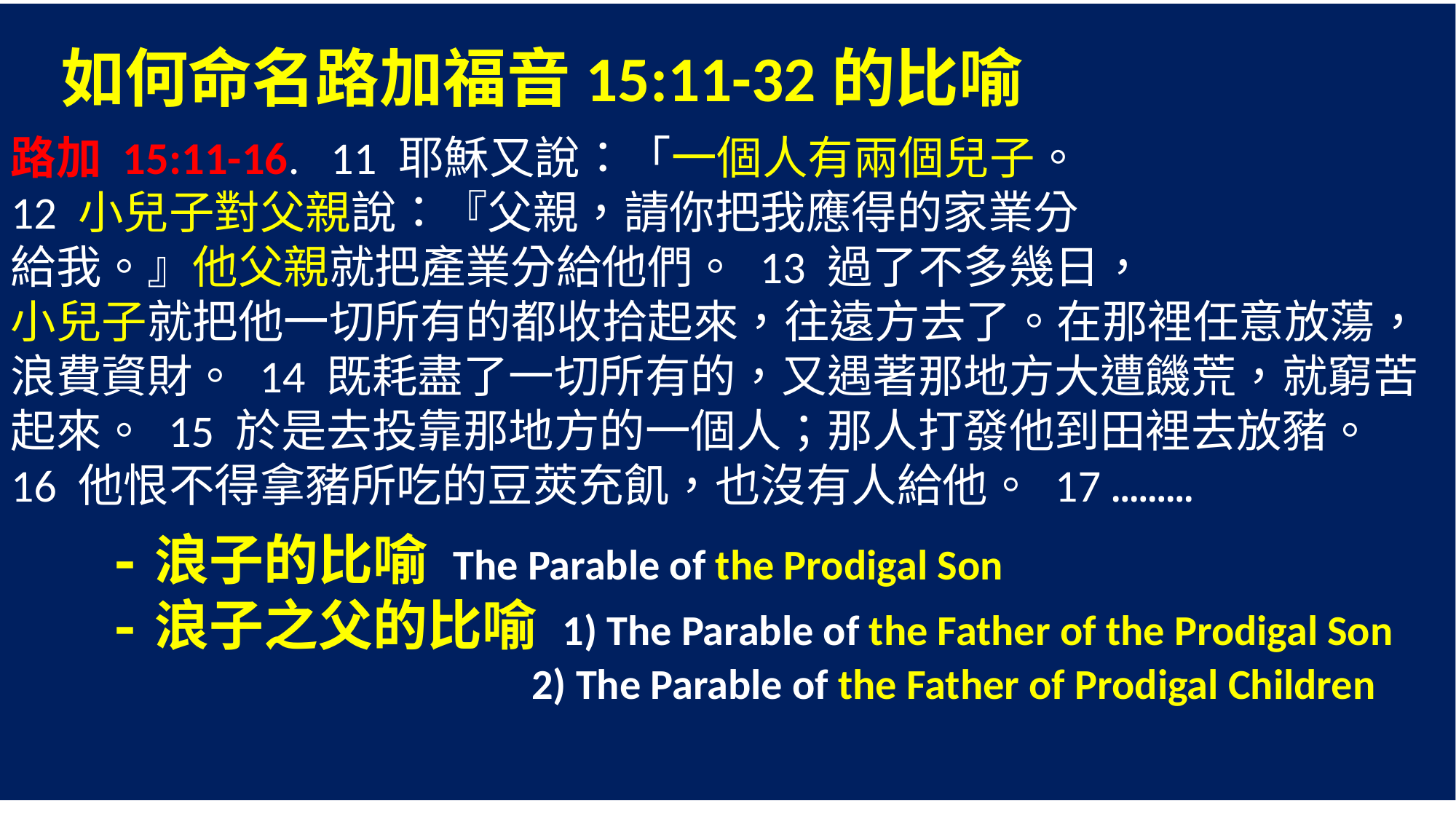

如何命名路加福音15:11-32的比喻

路加 15:11-16.   11 耶穌又說：「一個人有兩個兒子。
12 小兒子對父親說：『父親，請你把我應得的家業分
給我。』他父親就把產業分給他們。 13 過了不多幾日，
小兒子就把他一切所有的都收拾起來，往遠方去了。在那裡任意放蕩，浪費資財。 14 既耗盡了一切所有的，又遇著那地方大遭饑荒，就窮苦起來。 15 於是去投靠那地方的一個人；那人打發他到田裡去放豬。
16 他恨不得拿豬所吃的豆莢充飢，也沒有人給他。 17 ………

   -浪子的比喻 The Parable of the Prodigal Son
   -浪子之父的比喻 1) The Parable of the Father of the Prodigal Son
                                                      2) The Parable of the Father of Prodigal Children